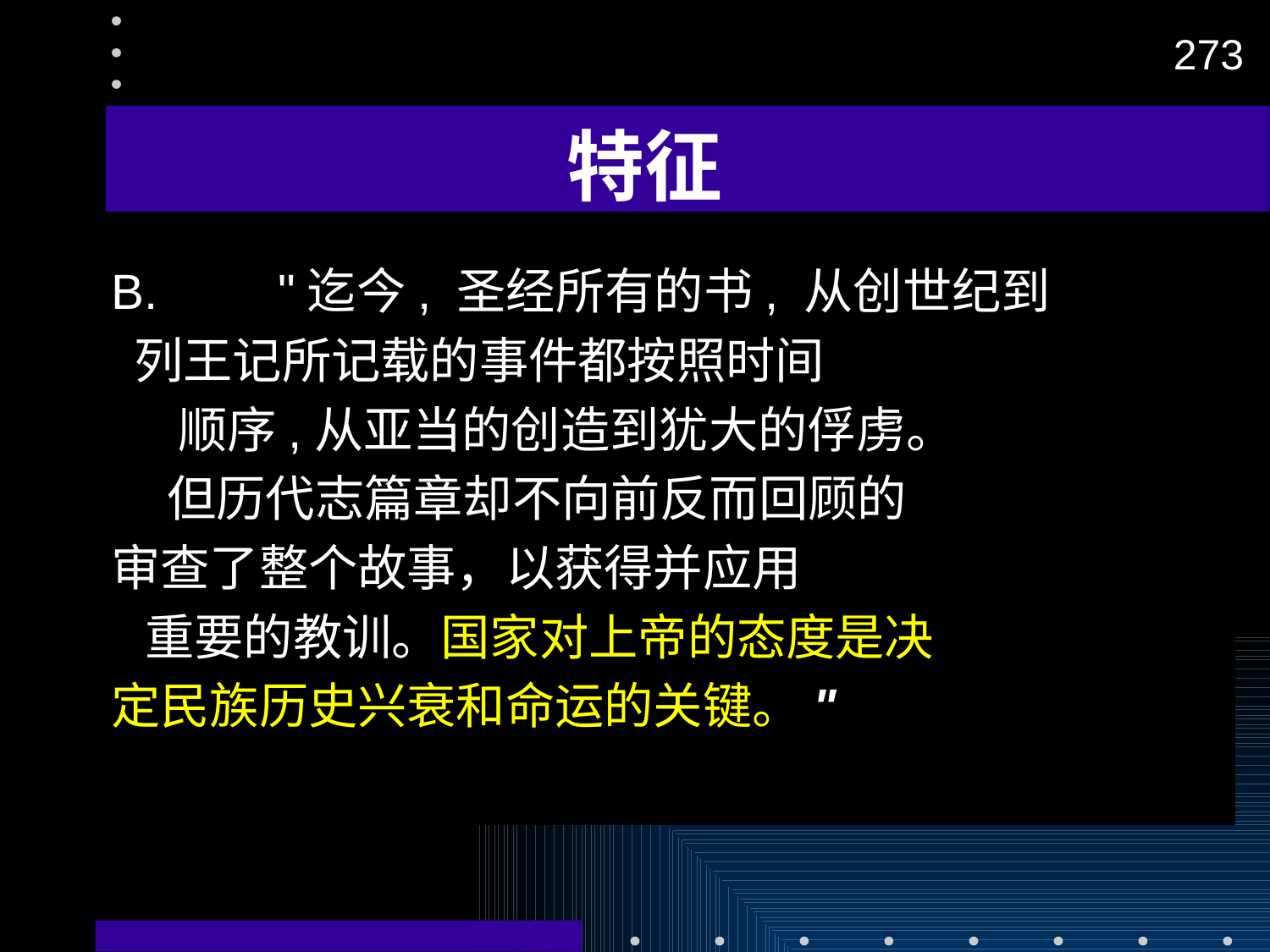

273
# 特征
B.	"迄今, 圣经所有的书, 从创世纪到
 列王记所记载的事件都按照时间
     顺序,从亚当的创造到犹大的俘虏。
    但历代志篇章却不向前反而回顾的
审查了整个故事，以获得并应用
  重要的教训。国家对上帝的态度是决
定民族历史兴衰和命运的关键。"